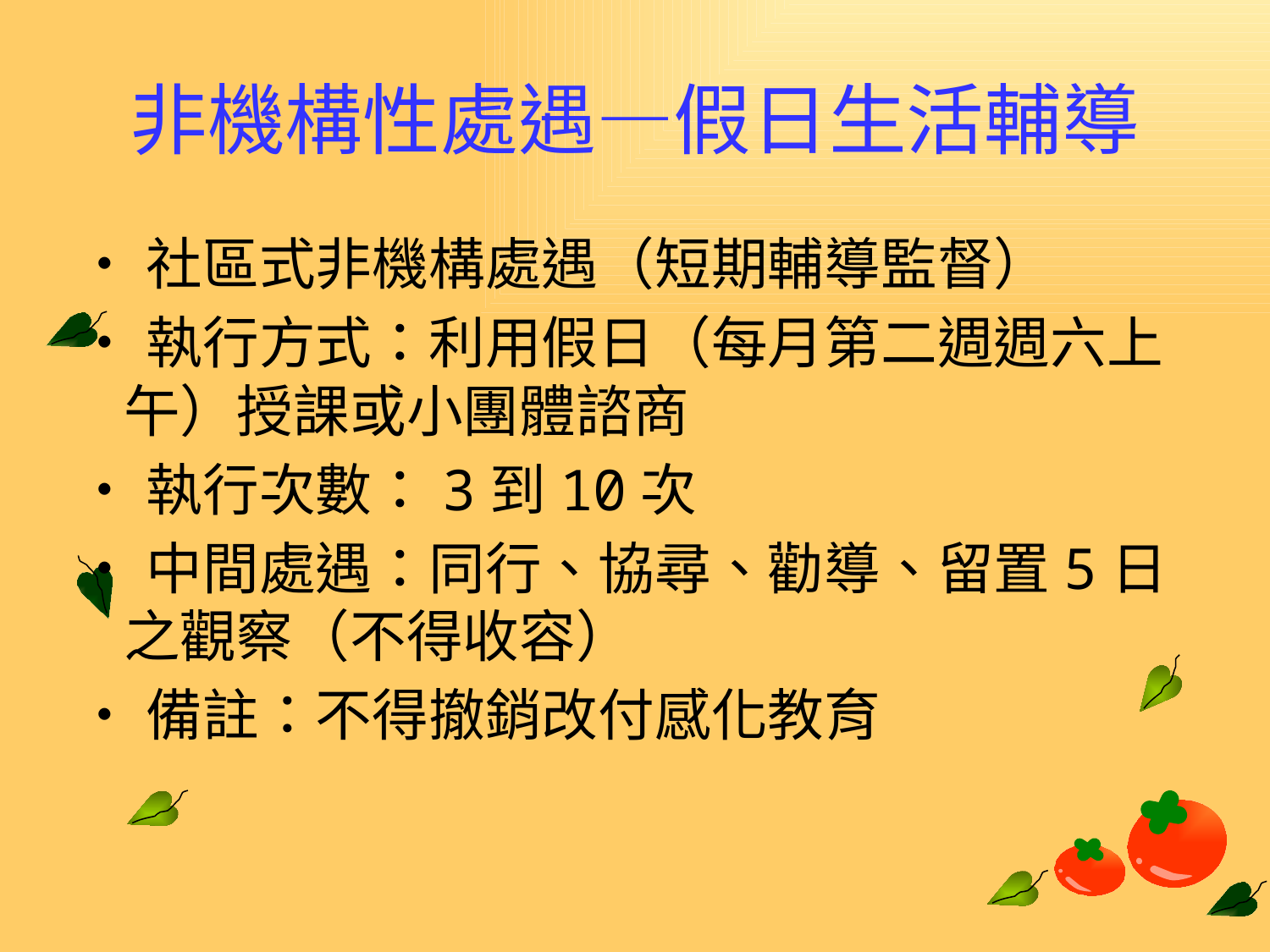

# 非機構性處遇—假日生活輔導
‧社區式非機構處遇（短期輔導監督）
‧執行方式：利用假日（每月第二週週六上午）授課或小團體諮商
‧執行次數：3到10次
‧中間處遇：同行、協尋、勸導、留置5日之觀察（不得收容）
‧備註：不得撤銷改付感化教育